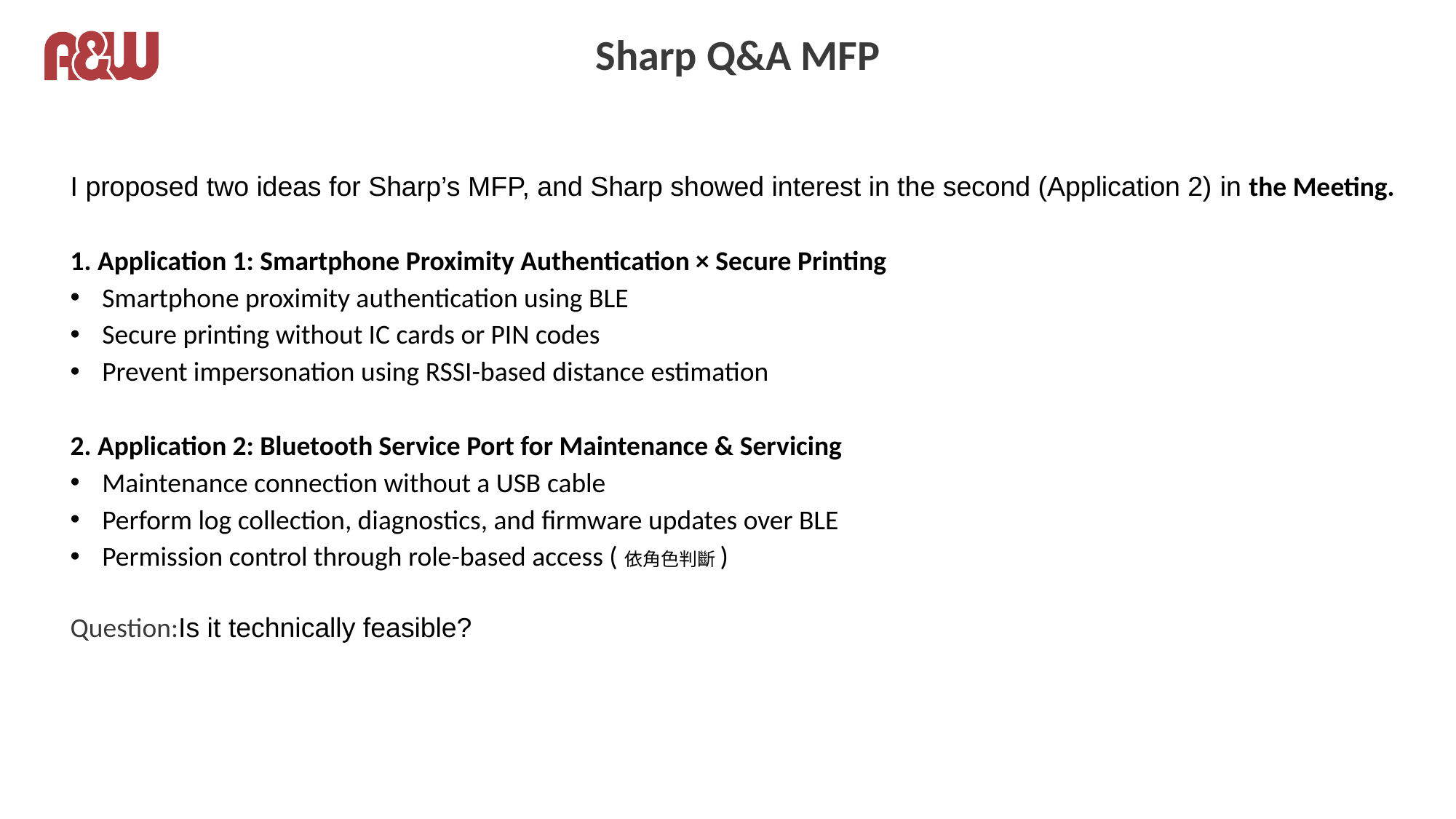

# Sharp Q&A MFP

I proposed two ideas for Sharp’s MFP, and Sharp showed interest in the second (Application 2) in the Meeting.

1. Application 1: Smartphone Proximity Authentication × Secure Printing
Smartphone proximity authentication using BLE
Secure printing without IC cards or PIN codes
Prevent impersonation using RSSI-based distance estimation

2. Application 2: Bluetooth Service Port for Maintenance & Servicing
Maintenance connection without a USB cable
Perform log collection, diagnostics, and firmware updates over BLE
Permission control through role-based access (依角色判斷)

Question:Is it technically feasible?